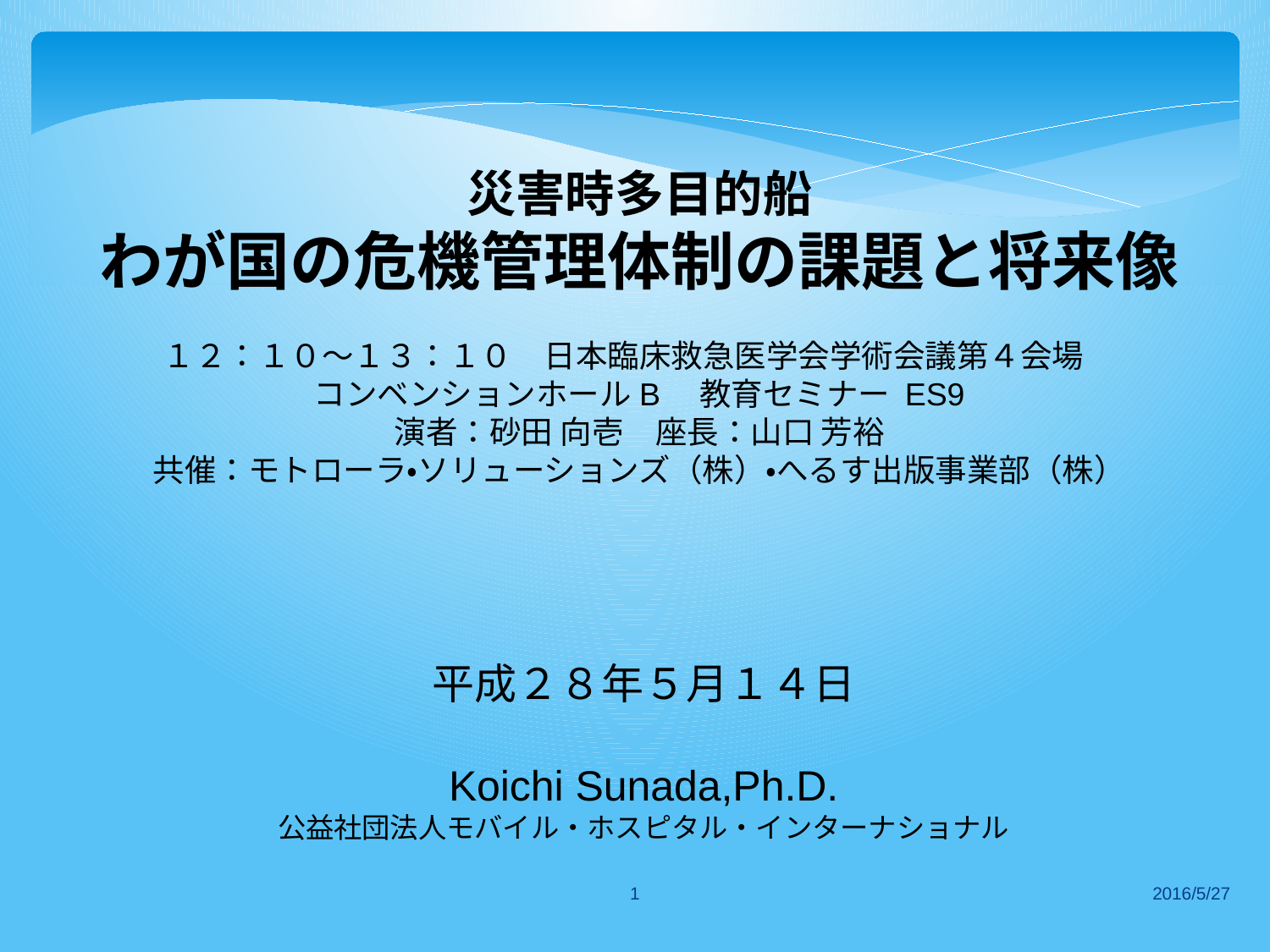

災害時多目的船
わが国の危機管理体制の課題と将来像
１２：１０～１３：１０　日本臨床救急医学会学術会議第４会場
コンベンションホールB　教育セミナー ES9
演者：砂田 向壱　座長：山口 芳裕
共催：モトローラ・ソリューションズ（株）・へるす出版事業部（株）

平成２８年５月１４日

Koichi Sunada,Ph.D.
公益社団法人モバイル・ホスピタル・インターナショナル

1
2016/5/27